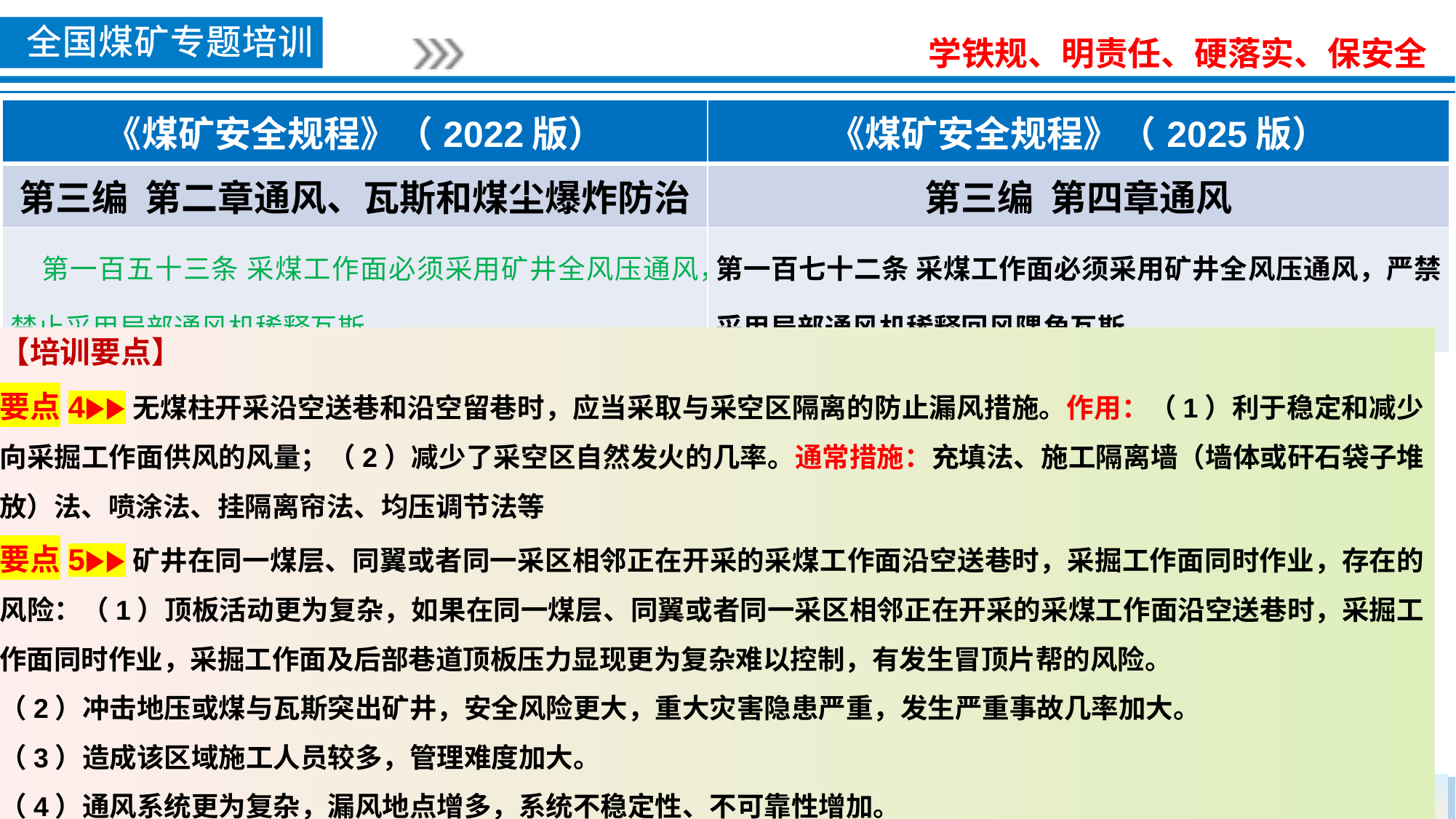

| 《煤矿安全规程》（2022版） | 《煤矿安全规程》（2025版） |
| --- | --- |
| 第三编 第二章通风、瓦斯和煤尘爆炸防治 | 第三编 第四章通风 |
| 第一百五十三条 采煤工作面必须采用矿井全风压通风，禁止采用局部通风机稀释瓦斯。 | 第一百七十二条 采煤工作面必须采用矿井全风压通风，严禁采用局部通风机稀释回风隅角瓦斯。 |
【培训要点】
要点4▶▶无煤柱开采沿空送巷和沿空留巷时，应当采取与采空区隔离的防止漏风措施。作用：（1）利于稳定和减少向采掘工作面供风的风量；（2）减少了采空区自然发火的几率。通常措施：充填法、施工隔离墙（墙体或矸石袋子堆放）法、喷涂法、挂隔离帘法、均压调节法等
要点5▶▶矿井在同一煤层、同翼或者同一采区相邻正在开采的采煤工作面沿空送巷时，采掘工作面同时作业，存在的风险：（1）顶板活动更为复杂，如果在同一煤层、同翼或者同一采区相邻正在开采的采煤工作面沿空送巷时，采掘工作面同时作业，采掘工作面及后部巷道顶板压力显现更为复杂难以控制，有发生冒顶片帮的风险。
（2）冲击地压或煤与瓦斯突出矿井，安全风险更大，重大灾害隐患严重，发生严重事故几率加大。
（3）造成该区域施工人员较多，管理难度加大。
（4）通风系统更为复杂，漏风地点增多，系统不稳定性、不可靠性增加。